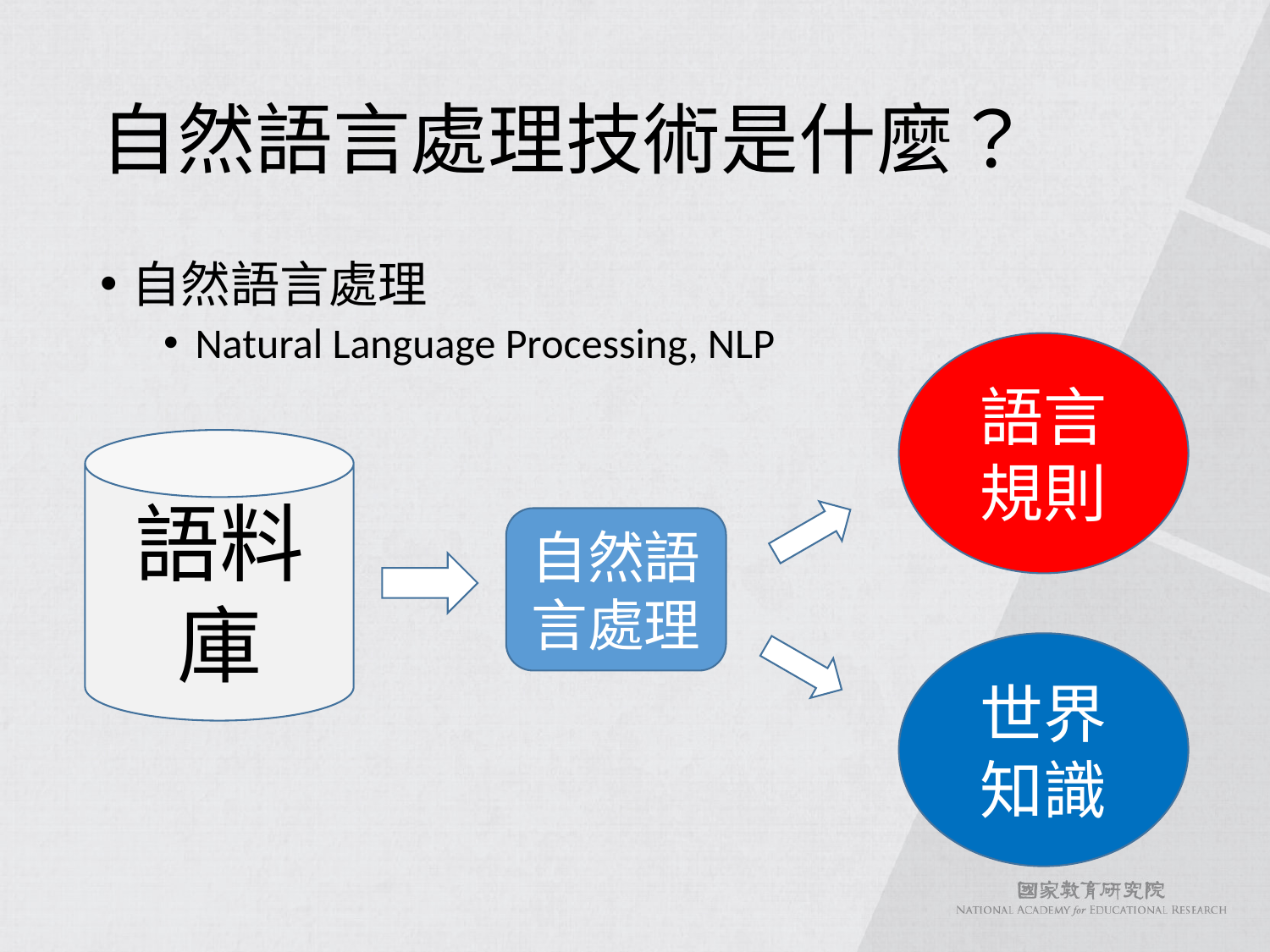

# 自然語言處理技術是什麼？
自然語言處理
Natural Language Processing, NLP

語言規則
語料庫
自然語言處理

世界知識